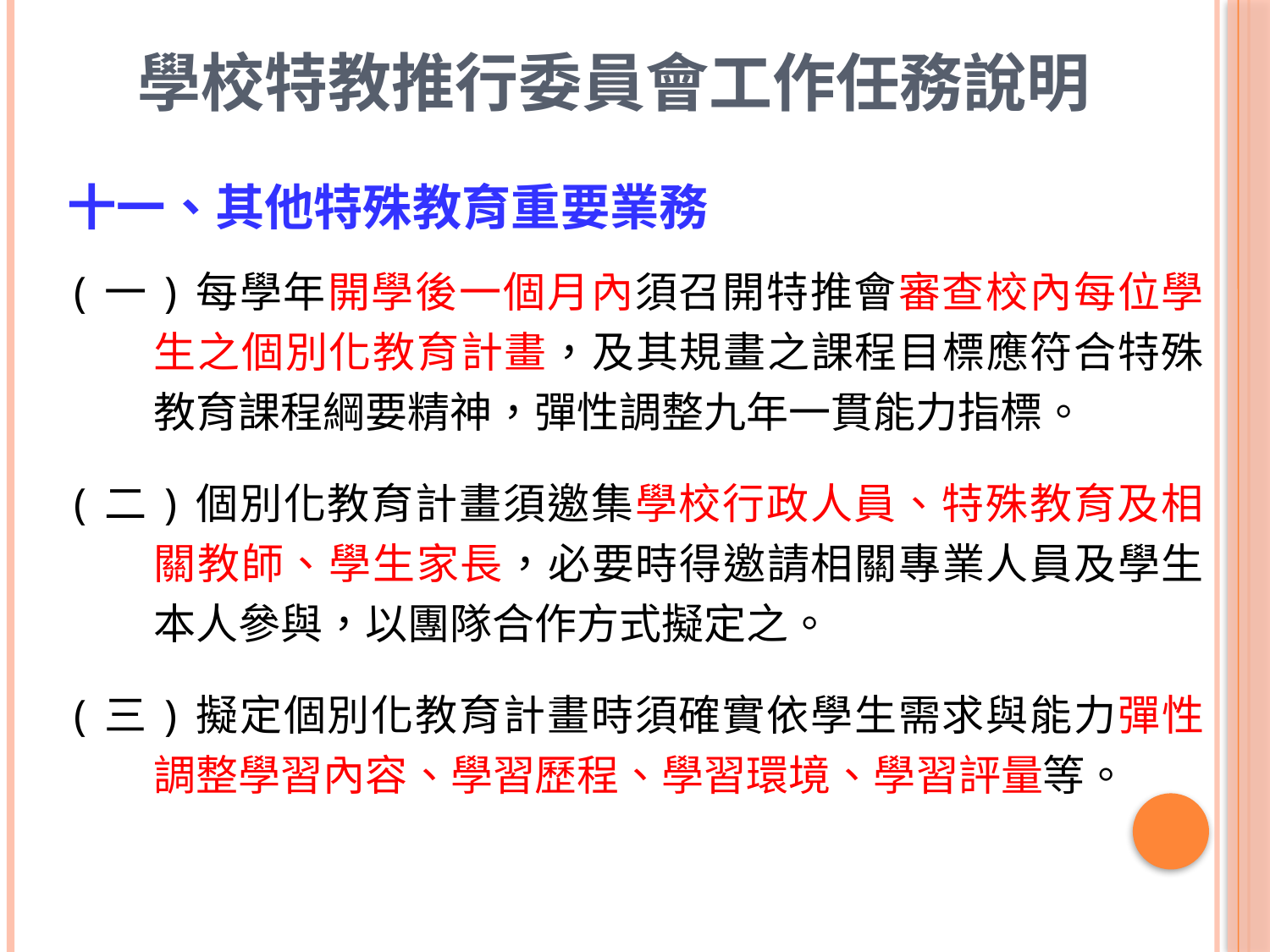

# 學校特教推行委員會工作任務說明
十一、其他特殊教育重要業務
(一)每學年開學後一個月內須召開特推會審查校內每位學生之個別化教育計畫，及其規畫之課程目標應符合特殊教育課程綱要精神，彈性調整九年一貫能力指標。
(二)個別化教育計畫須邀集學校行政人員、特殊教育及相關教師、學生家長，必要時得邀請相關專業人員及學生本人參與，以團隊合作方式擬定之。
(三)擬定個別化教育計畫時須確實依學生需求與能力彈性調整學習內容、學習歷程、學習環境、學習評量等。